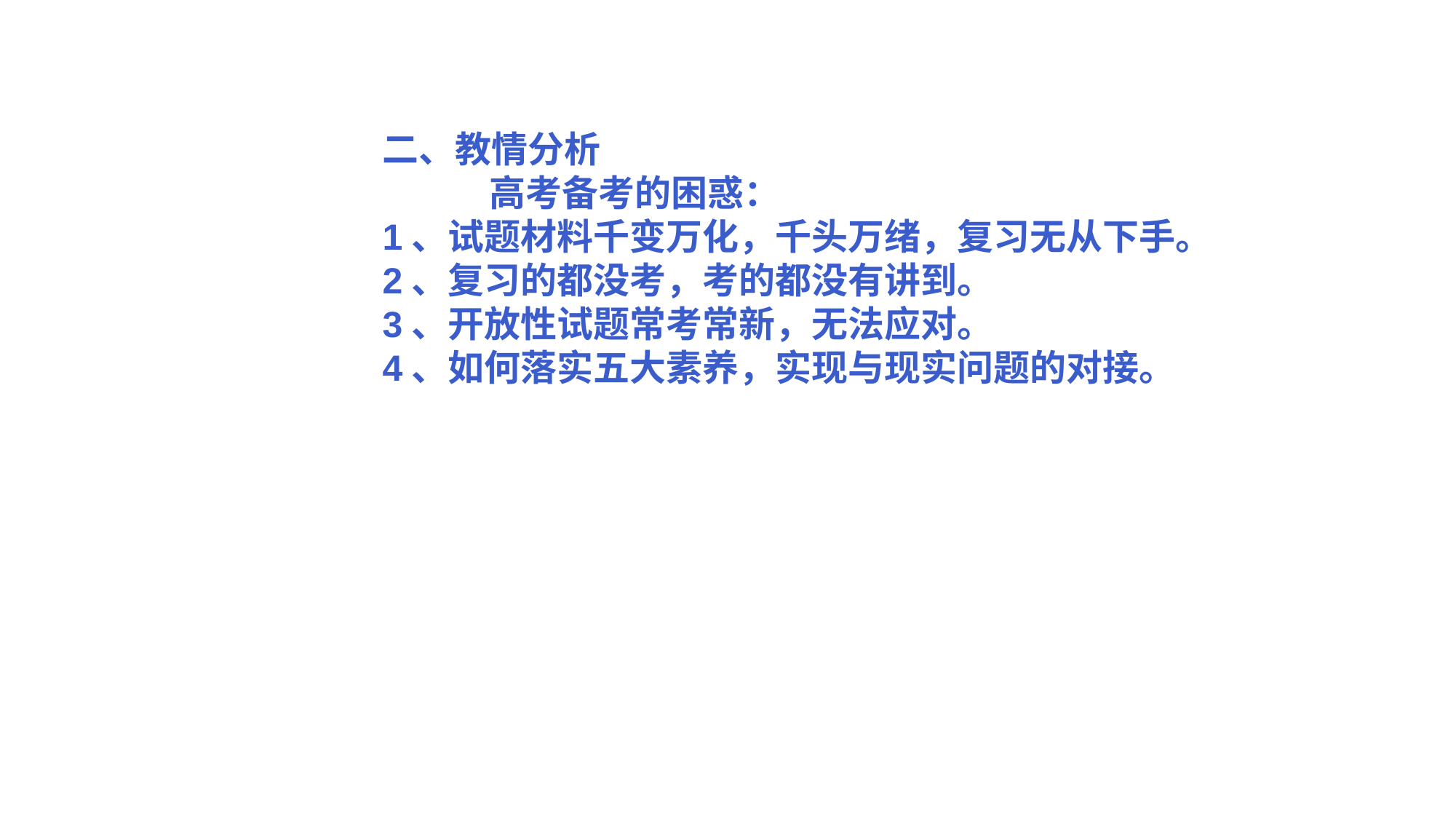

二、教情分析
            高考备考的困惑：
1、试题材料千变万化，千头万绪，复习无从下手。
2、复习的都没考，考的都没有讲到。
3、开放性试题常考常新，无法应对。
4、如何落实五大素养，实现与现实问题的对接。